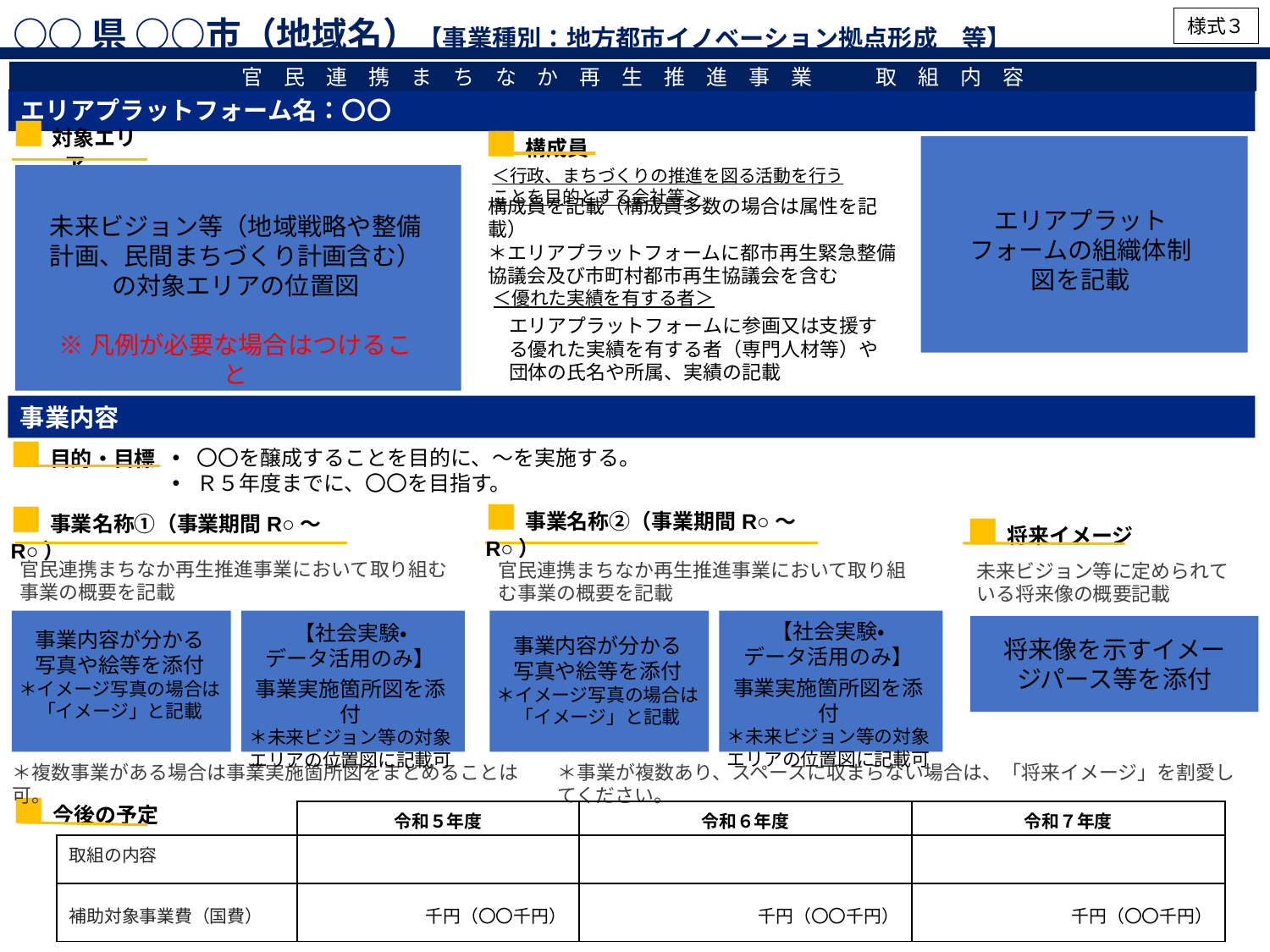

○○県 ○○市（地域名）【事業種別：地方都市イノベーション拠点形成　等】
様式３

官　民　連　携　ま　ち　な　か　再　生　推　進　事　業　　　取　組　内　容
エリアプラットフォーム名：〇〇
■対象エリア
■構成員

＜行政、まちづくりの推進を図る活動を行うことを目的とする会社等＞

エリアプラットフォームの組織体制図を記載
未来ビジョン等（地域戦略や整備計画、民間まちづくり計画含む）の対象エリアの位置図

※凡例が必要な場合はつけること
構成員を記載（構成員多数の場合は属性を記載）
＊エリアプラットフォームに都市再生緊急整備協議会及び市町村都市再生協議会を含む
＜優れた実績を有する者＞

エリアプラットフォームに参画又は支援する優れた実績を有する者（専門人材等）や団体の氏名や所属、実績の記載
事業内容
■目的・目標
〇〇を醸成することを目的に、～を実施する。
Ｒ５年度までに、〇〇を目指す。
■将来イメージ
■事業名称②（事業期間R○～R○）
■事業名称①（事業期間R○～R○）
官民連携まちなか再生推進事業において取り組む事業の概要を記載
官民連携まちなか再生推進事業において取り組む事業の概要を記載
未来ビジョン等に定められている将来像の概要記載

【社会実験・
データ活用のみ】
事業実施箇所図を添付
＊未来ビジョン等の対象エリアの位置図に記載可
【社会実験・
データ活用のみ】
事業実施箇所図を添付
＊未来ビジョン等の対象エリアの位置図に記載可

事業内容が分かる
写真や絵等を添付
＊イメージ写真の場合は
「イメージ」と記載
事業内容が分かる
写真や絵等を添付
＊イメージ写真の場合は
「イメージ」と記載
将来像を示すイメージパース等を添付
＊複数事業がある場合は事業実施箇所図をまとめることは可。
＊事業が複数あり、スペースに収まらない場合は、「将来イメージ」を割愛してください。
■今後の予定
|  | 令和５年度 | 令和６年度 | 令和７年度 |
| --- | --- | --- | --- |
| 取組の内容 |  |  |  |
| 補助対象事業費（国費） | 千円（〇〇千円） | 千円（〇〇千円） | 千円（〇〇千円） |